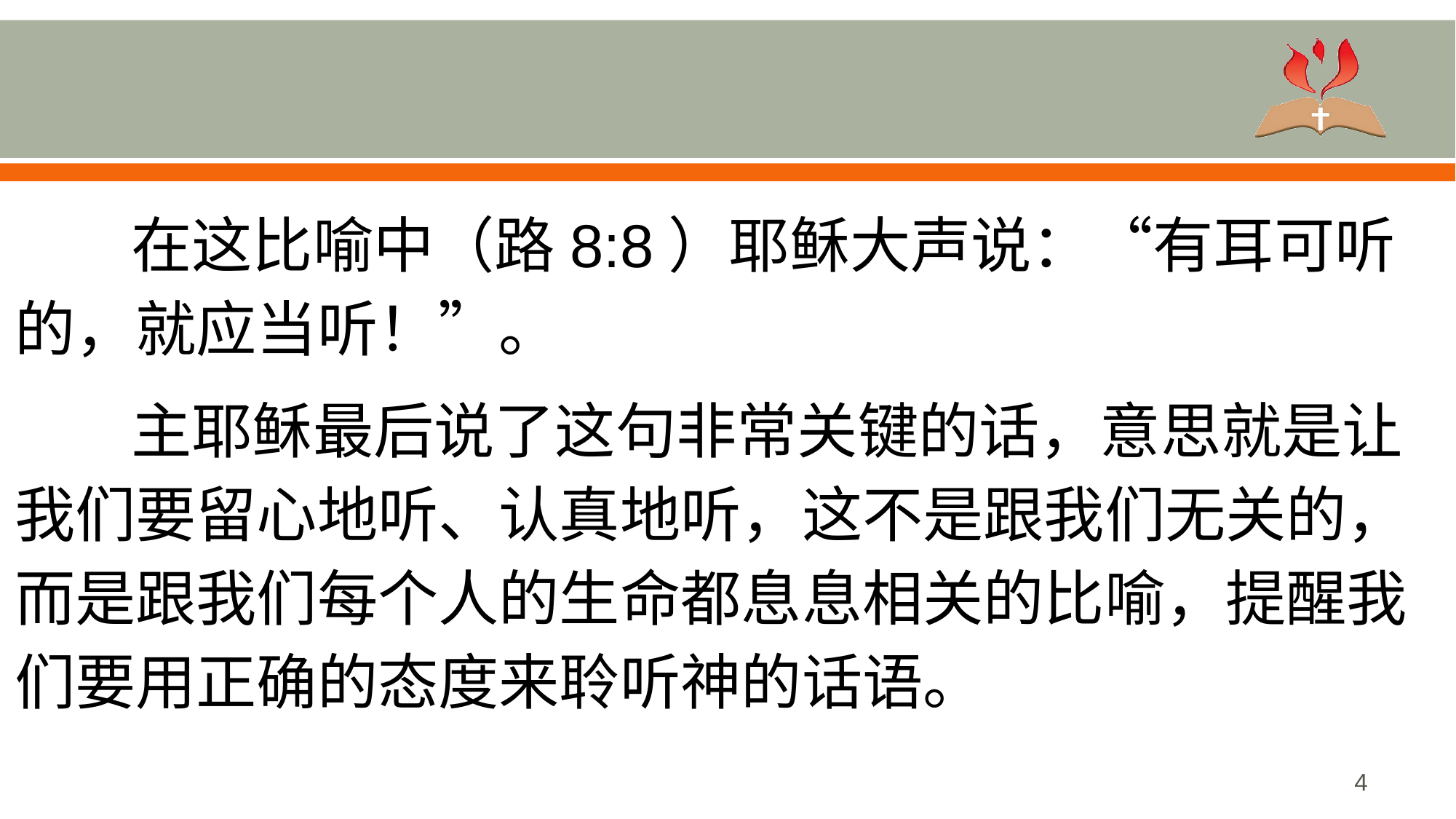

在这比喻中（路8:8）耶稣大声说：“有耳可听的，就应当听！”。
主耶稣最后说了这句非常关键的话，意思就是让我们要留心地听、认真地听，这不是跟我们无关的，而是跟我们每个人的生命都息息相关的比喻，提醒我们要用正确的态度来聆听神的话语。

4